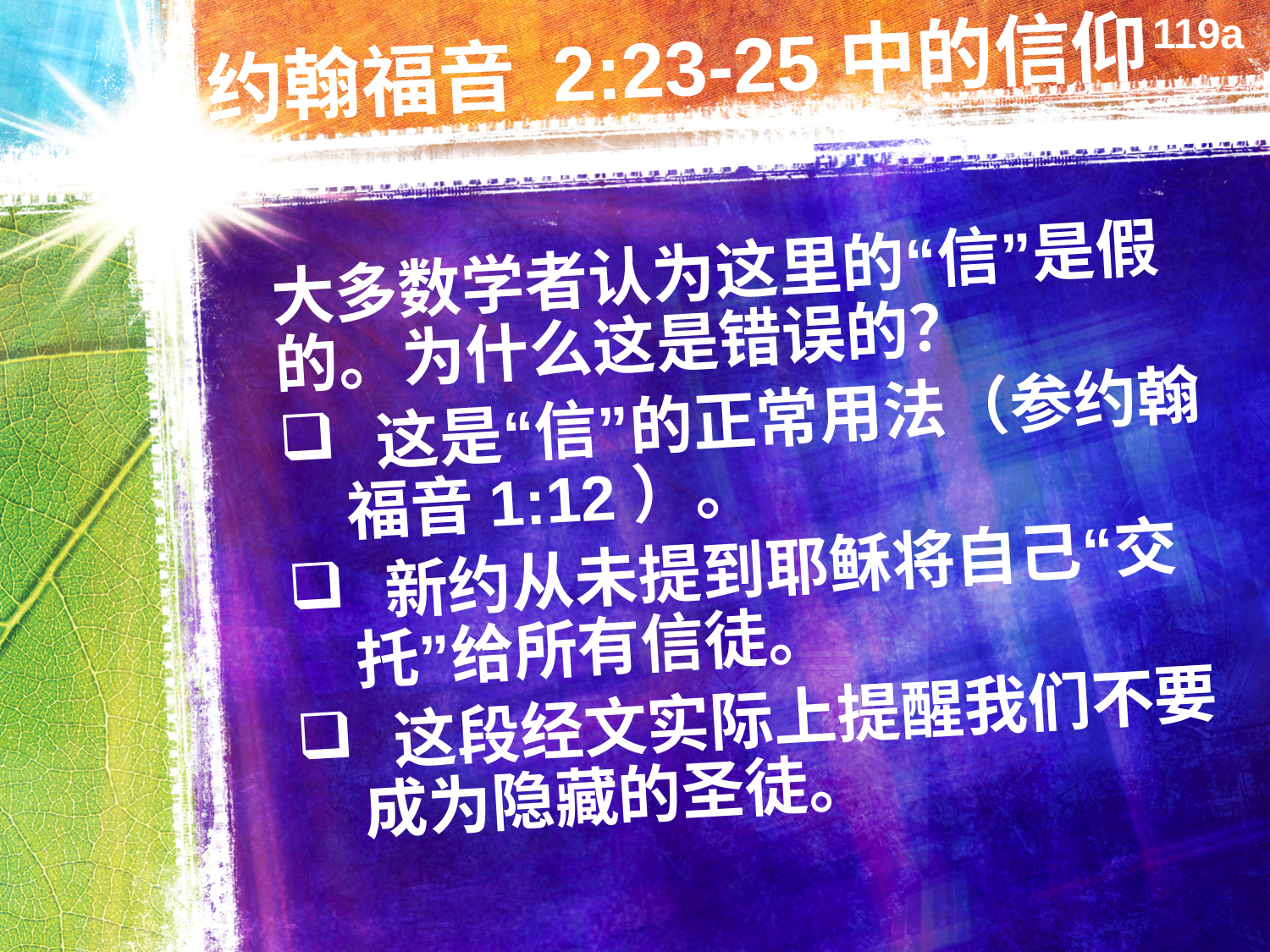

# 约翰福音 2:23-25中的信仰
119a
大多数学者认为这里的“信”是假的。为什么这是错误的？
 这是“信”的正常用法（参约翰福音1:12）。
 新约从未提到耶稣将自己“交托”给所有信徒。
 这段经文实际上提醒我们不要成为隐藏的圣徒。